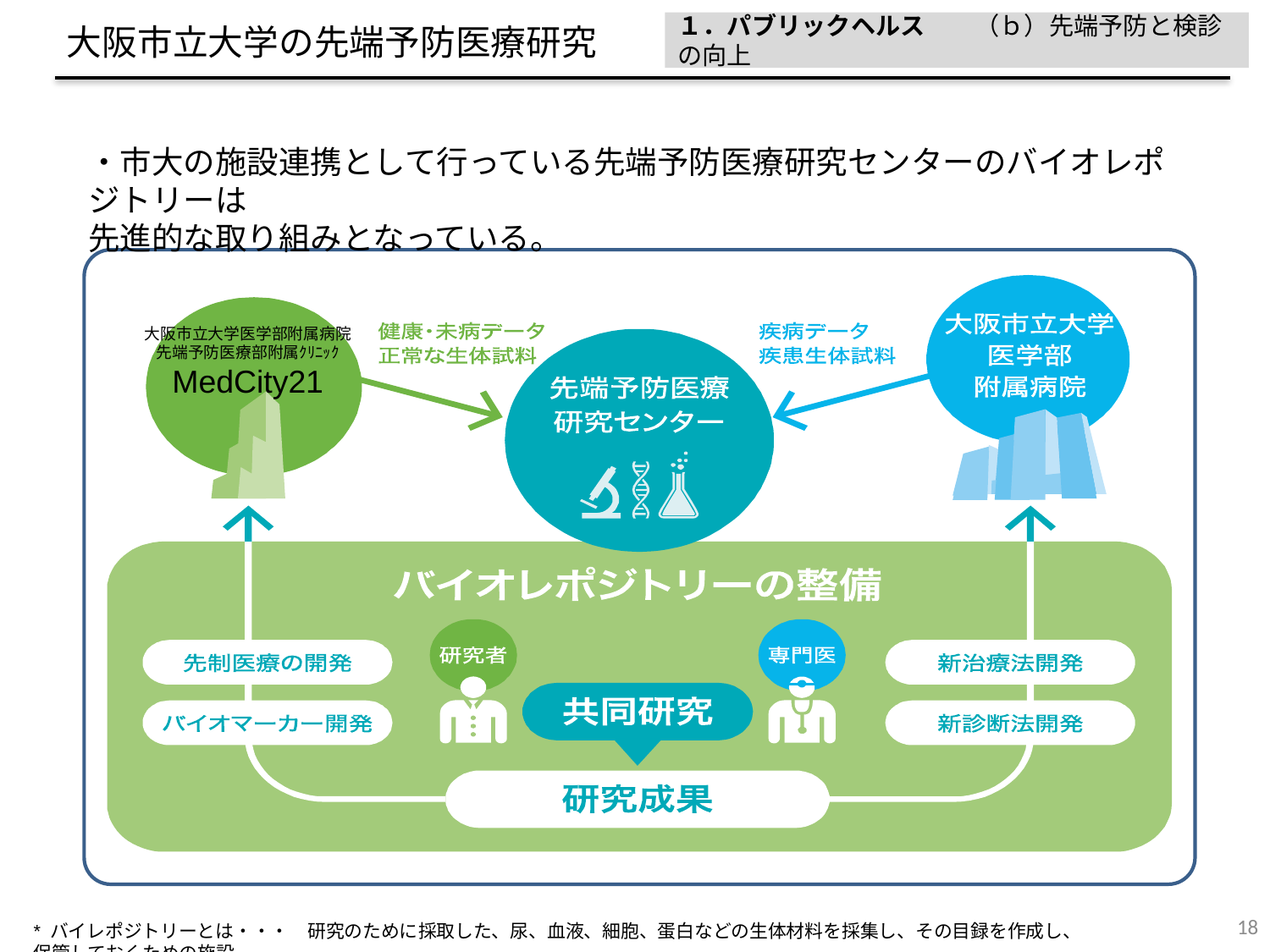

１．パブリックヘルス　　（ｂ）先端予防と検診の向上
大阪市立大学の先端予防医療研究
・市大の施設連携として行っている先端予防医療研究センターのバイオレポジトリーは
先進的な取り組みとなっている。

大阪市立大学医学部附属病院先端予防医療部附属ｸﾘﾆｯｸ
MedCity21
18
* バイレポジトリーとは・・・　研究のために採取した、尿、血液、細胞、蛋白などの生体材料を採集し、その目録を作成し、保管しておくための施設。